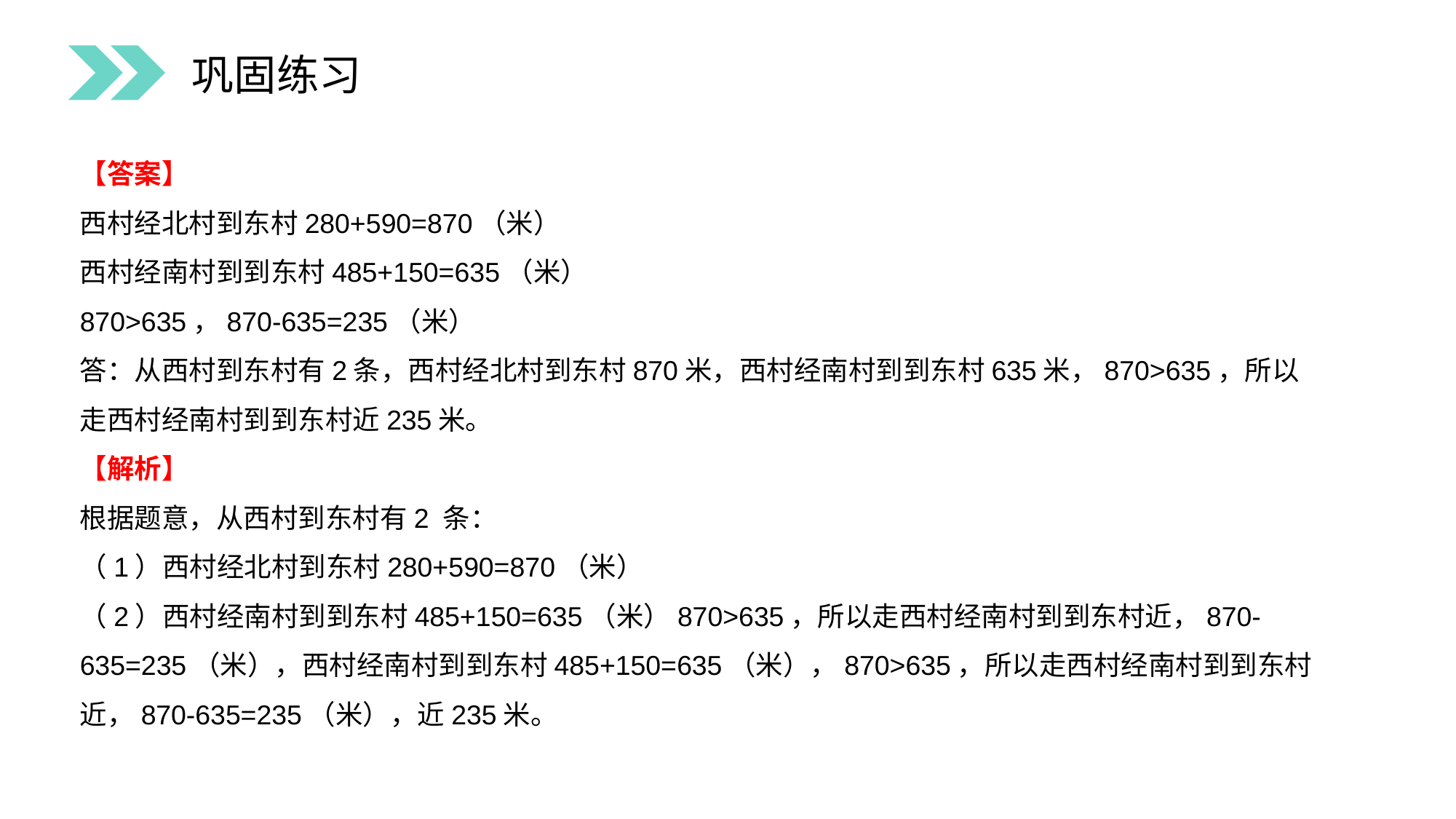

巩固练习
【答案】
西村经北村到东村280+590=870（米）
西村经南村到到东村485+150=635（米）
870>635，870-635=235（米）
答：从西村到东村有2条，西村经北村到东村870米，西村经南村到到东村635米，870>635，所以走西村经南村到到东村近235米。
【解析】
根据题意，从西村到东村有2 条：
（1）西村经北村到东村280+590=870（米）
（2）西村经南村到到东村485+150=635（米）870>635，所以走西村经南村到到东村近，870-635=235（米），西村经南村到到东村485+150=635（米），870>635，所以走西村经南村到到东村近，870-635=235（米），近235米。